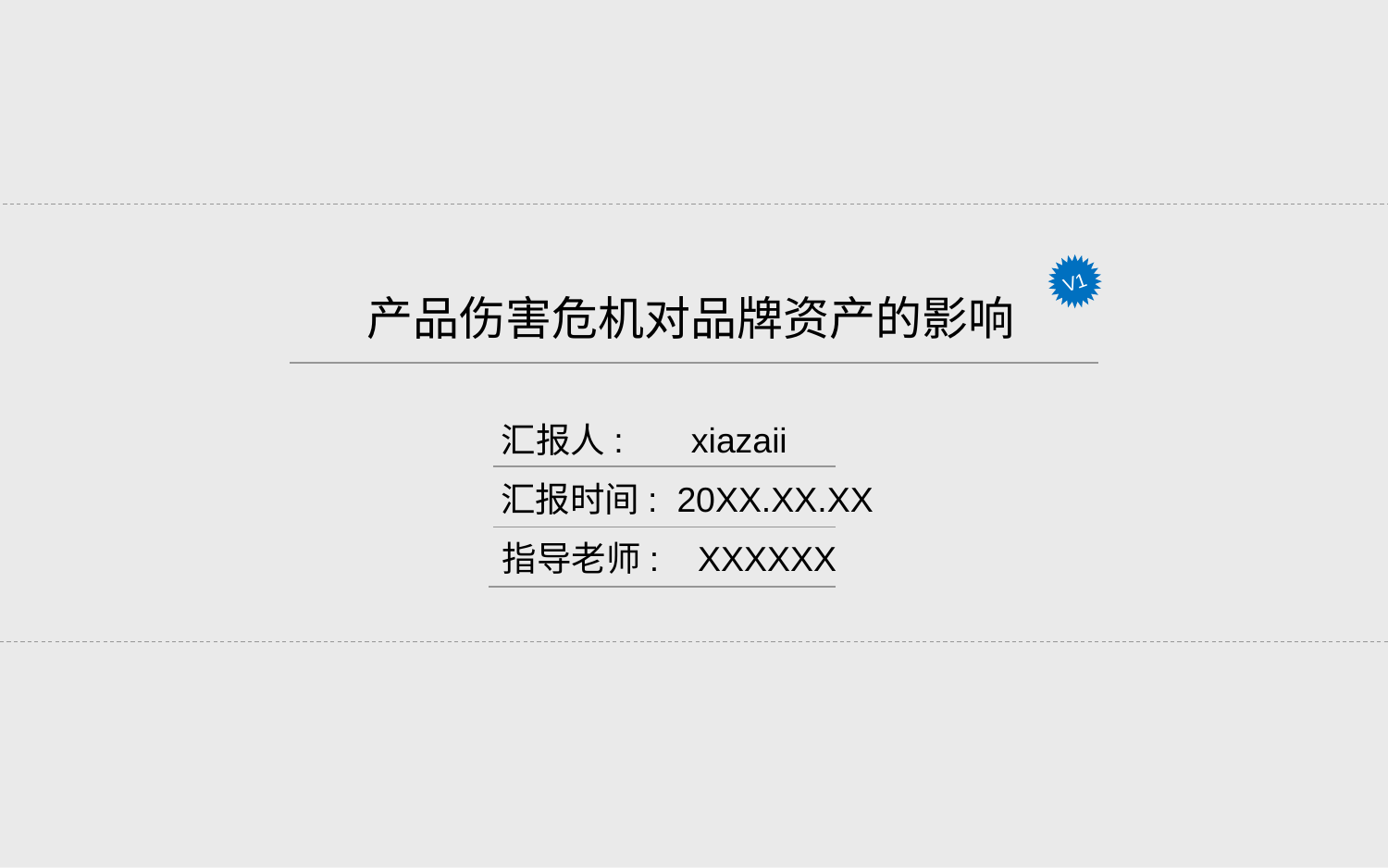

V1
产品伤害危机对品牌资产的影响
汇报人:       xiazaii
汇报时间:  20XX.XX.XX
指导老师:    XXXXXX